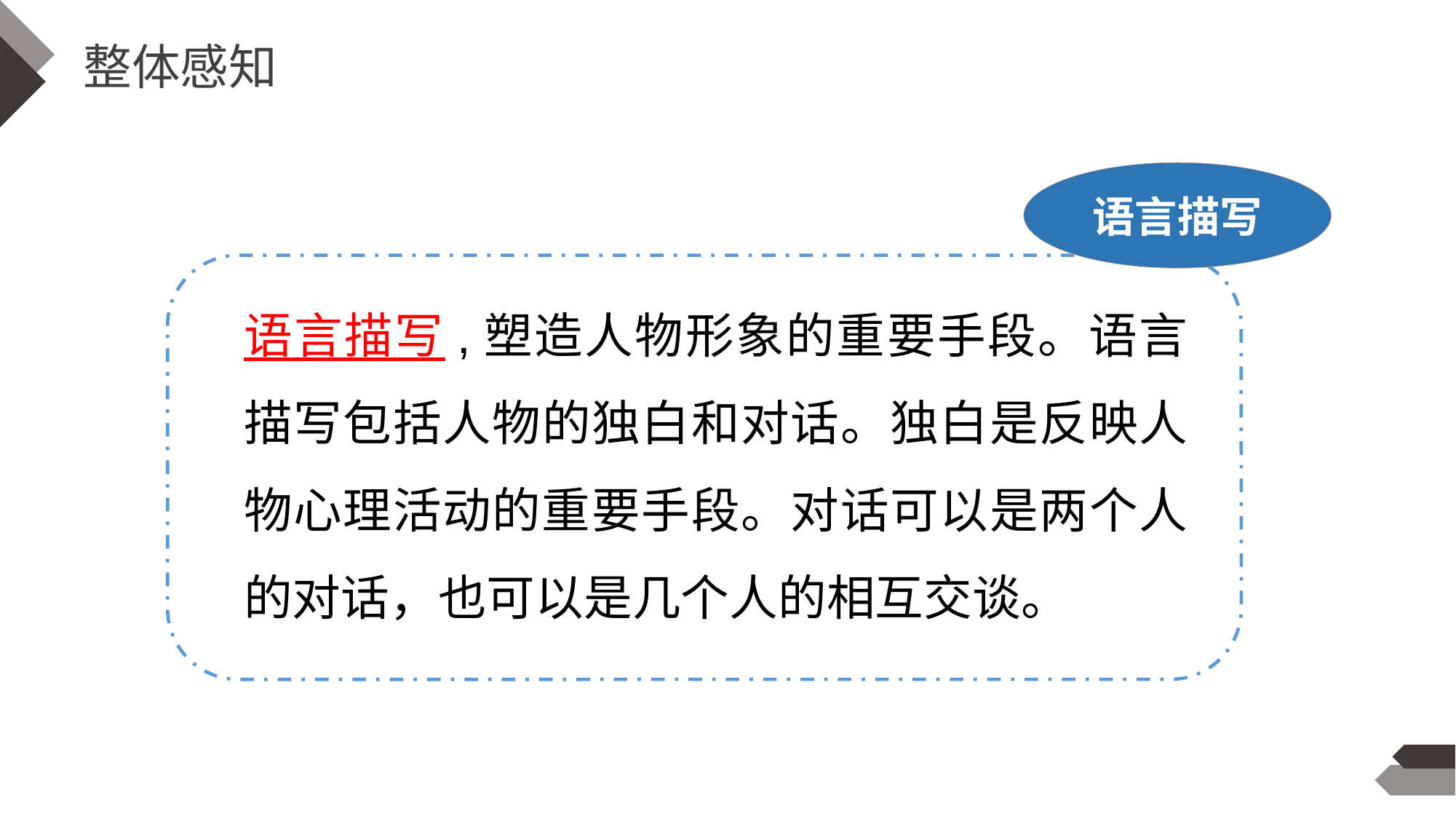

整体感知
语言描写

语言描写,塑造人物形象的重要手段。语言描写包括人物的独白和对话。独白是反映人物心理活动的重要手段。对话可以是两个人的对话，也可以是几个人的相互交谈。